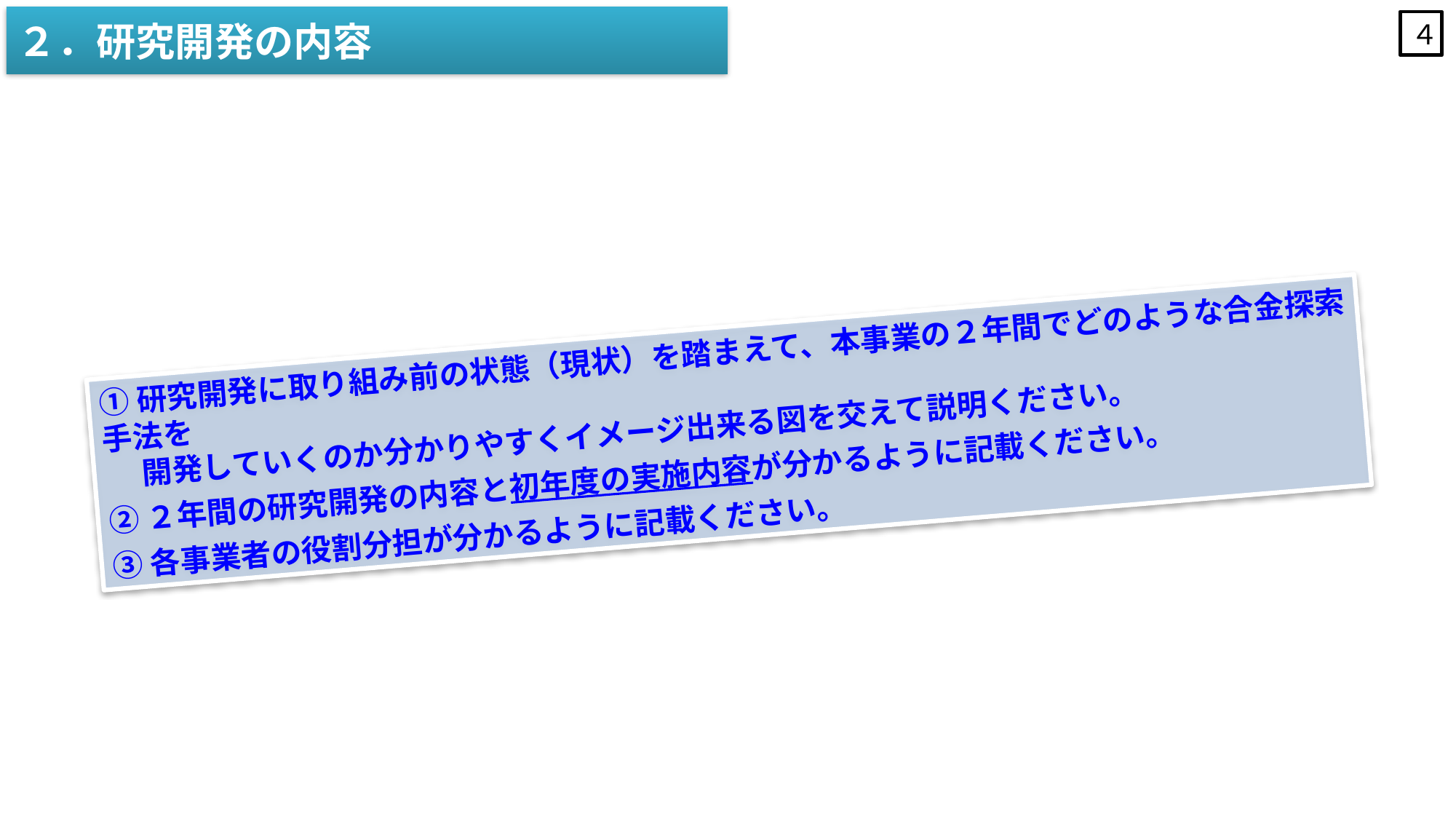

# ２．研究開発の内容
４
①研究開発に取り組み前の状態（現状）を踏まえて、本事業の２年間でどのような合金探索手法を
　 開発していくのか分かりやすくイメージ出来る図を交えて説明ください。
②２年間の研究開発の内容と初年度の実施内容が分かるように記載ください。
③各事業者の役割分担が分かるように記載ください。